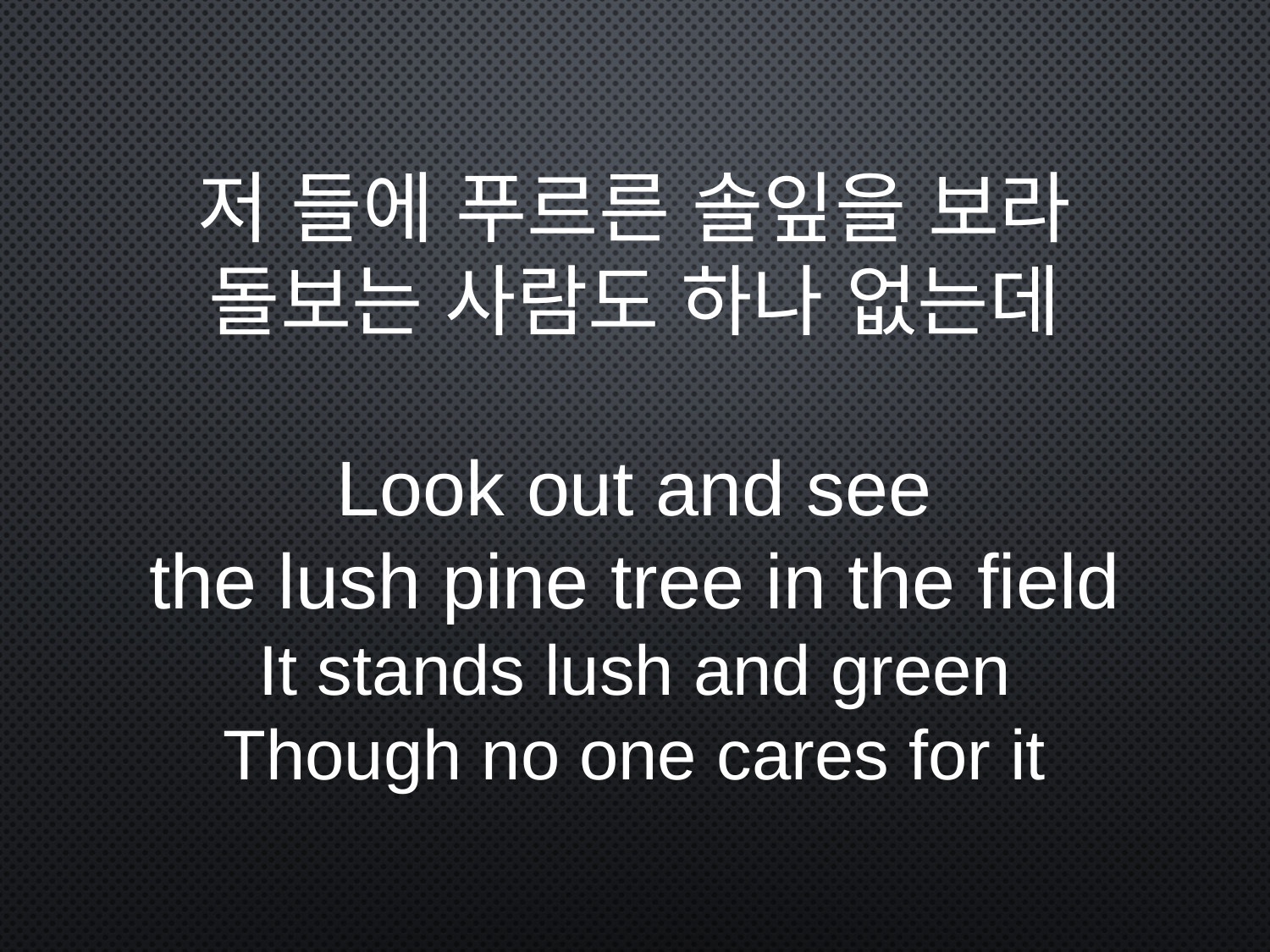

# 저 들에 푸르른 솔잎을 보라 돌보는 사람도 하나 없는데 Look out and see the lush pine tree in the field It stands lush and green Though no one cares for it